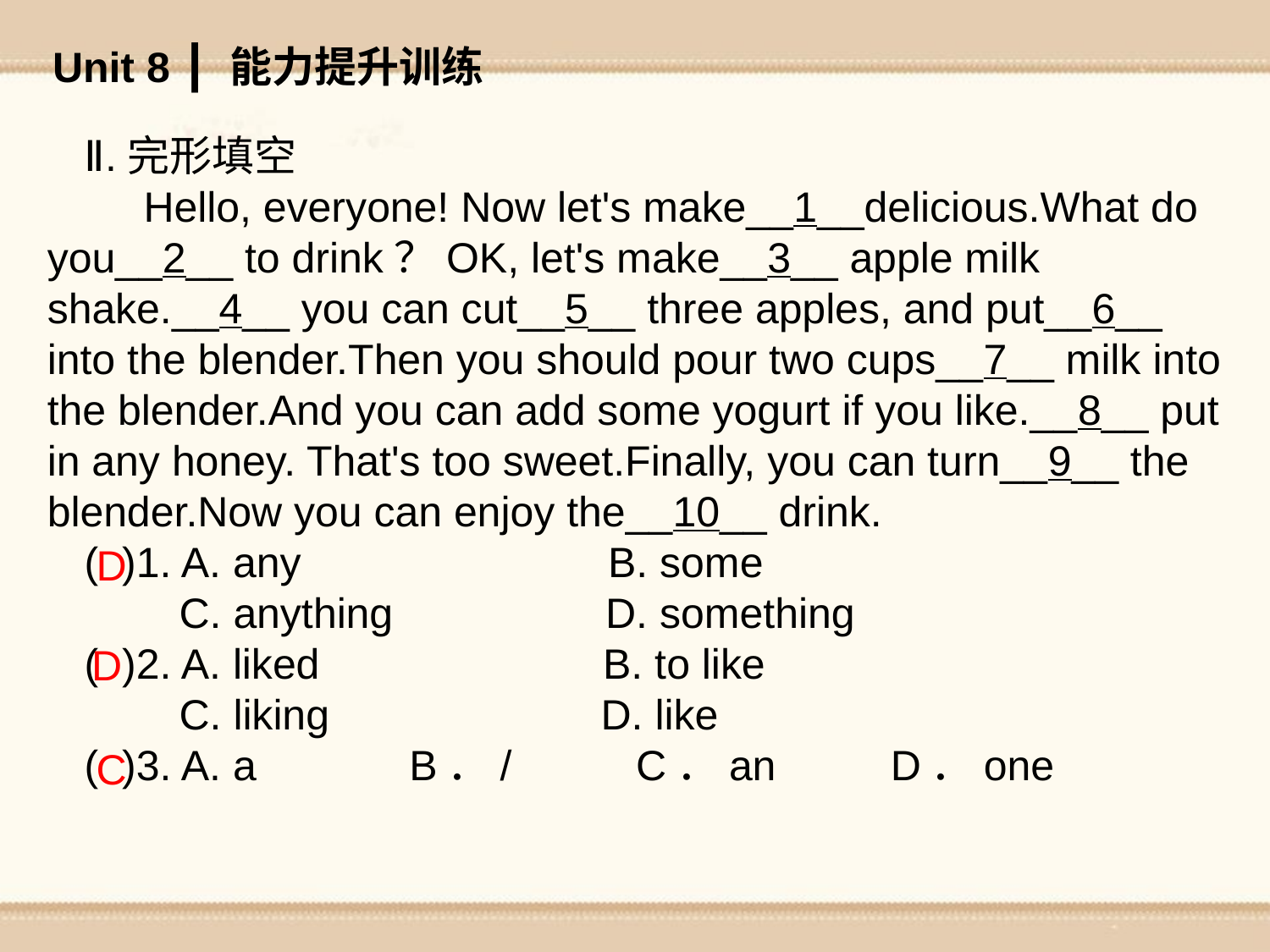

Unit 8 ┃ 能力提升训练
Ⅱ.完形填空
     Hello, everyone! Now let's make__1__delicious.What do you__2__ to drink？OK, let's make__3__ apple milk shake.__4__ you can cut__5__ three apples, and put__6__ into the blender.Then you should pour two cups__7__ milk into the blender.And you can add some yogurt if you like.__8__ put in any honey. That's too sweet.Finally, you can turn__9__ the blender.Now you can enjoy the__10__ drink.
(  )1. A. any                          B. some
        C. anything                  D. something
(  )2. A. liked                        B. to like
        C. liking                       D. like
(  )3. A. a　　     B．/　　  C．an　　 D．one

D
 D
C